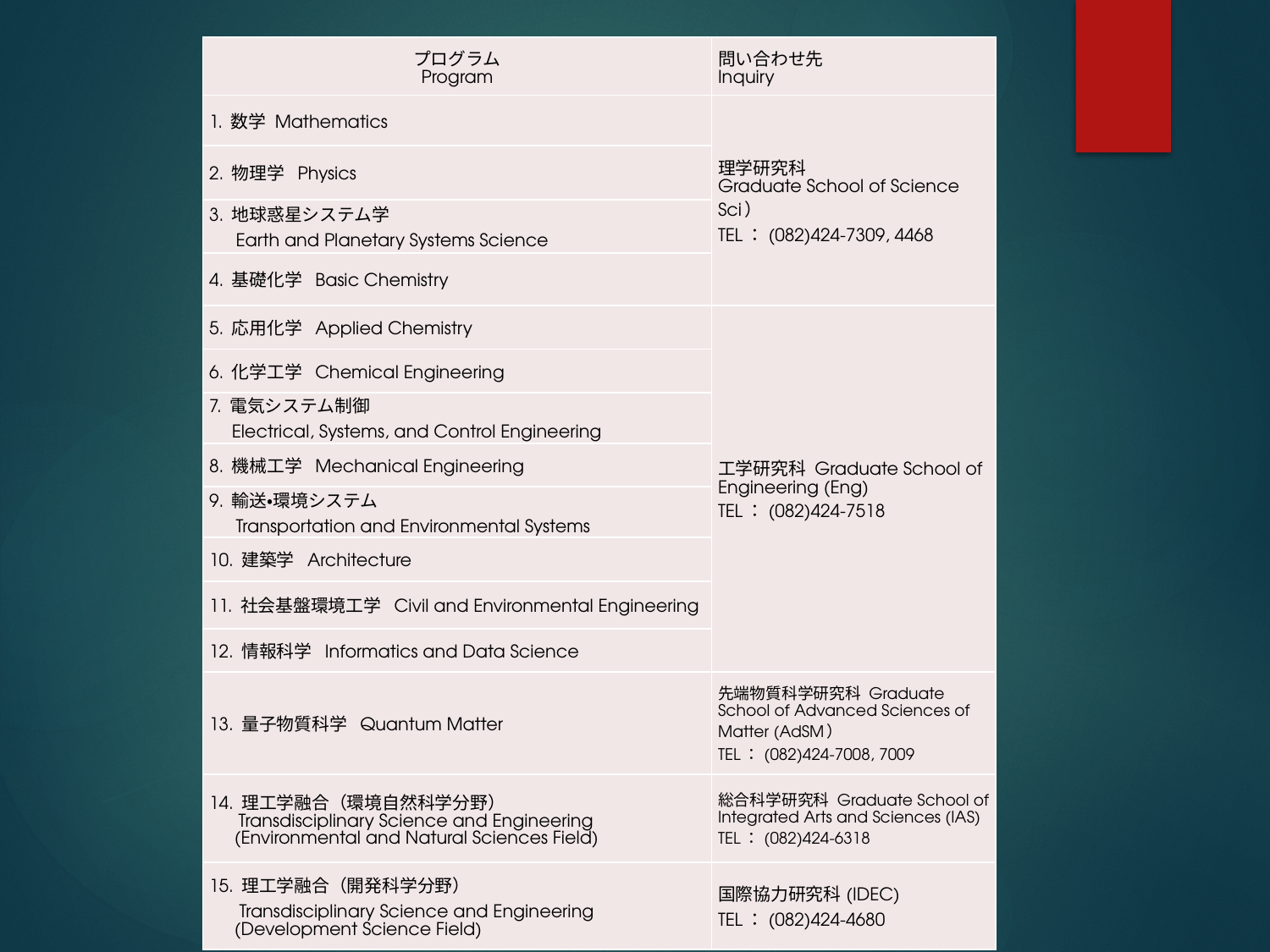

| プログラム Program | 問い合わせ先 Inquiry |
| --- | --- |
| 1. 数学 Mathematics | 理学研究科 Graduate School of Science Sci） TEL：(082)424-7309, 4468 |
| 2. 物理学 Physics |  |
| 3. 地球惑星システム学 　 Earth and Planetary Systems Science |  |
| 4. 基礎化学 Basic Chemistry |  |
| 5. 応用化学 Applied Chemistry | 工学研究科 Graduate School of Engineering (Eng) TEL：(082)424-7518 |
| 6. 化学工学 Chemical Engineering |  |
| 7. 電気システム制御 　Electrical, Systems, and Control Engineering |  |
| 8. 機械工学 Mechanical Engineering |  |
| 9. 輸送・環境システム 　 Transportation and Environmental Systems |  |
| 10. 建築学 Architecture |  |
| 11. 社会基盤環境工学 Civil and Environmental Engineering |  |
| 12. 情報科学 Informatics and Data Science |  |
| 13. 量子物質科学 Quantum Matter | 先端物質科学研究科 Graduate School of Advanced Sciences of Matter (AdSM） TEL：(082)424-7008, 7009 |
| 14. 理工学融合（環境自然科学分野） Transdisciplinary Science and Engineering (Environmental and Natural Sciences Field) | 総合科学研究科 Graduate School of Integrated Arts and Sciences (IAS) TEL：(082)424-6318 |
| 15. 理工学融合（開発科学分野） Transdisciplinary Science and Engineering 　　　(Development Science Field) | 国際協力研究科(IDEC) TEL：(082)424-4680 |